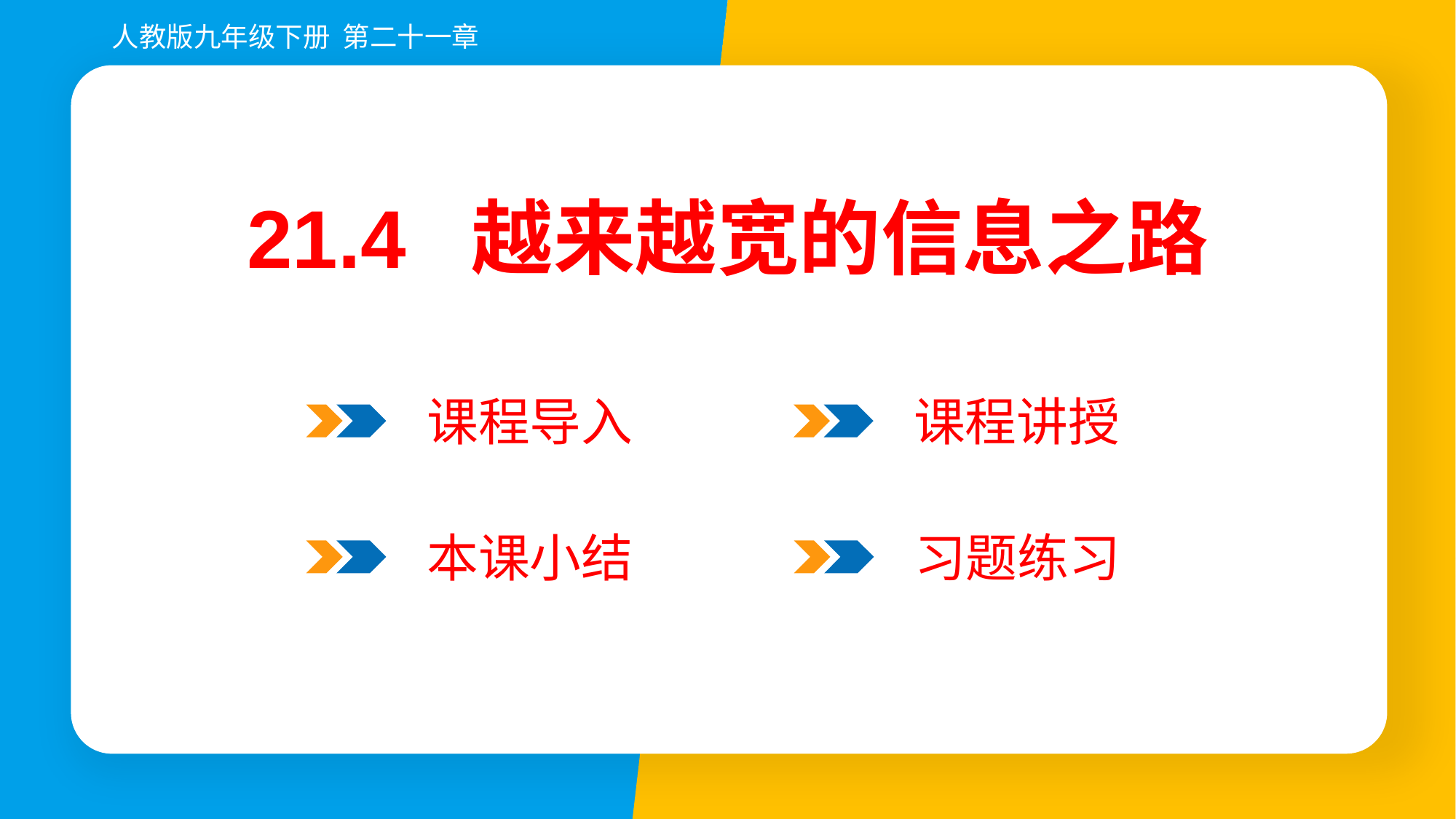

人教版九年级下册  第二十一章
21.4  越来越宽的信息之路
课程导入

课程讲授

习题练习

本课小结